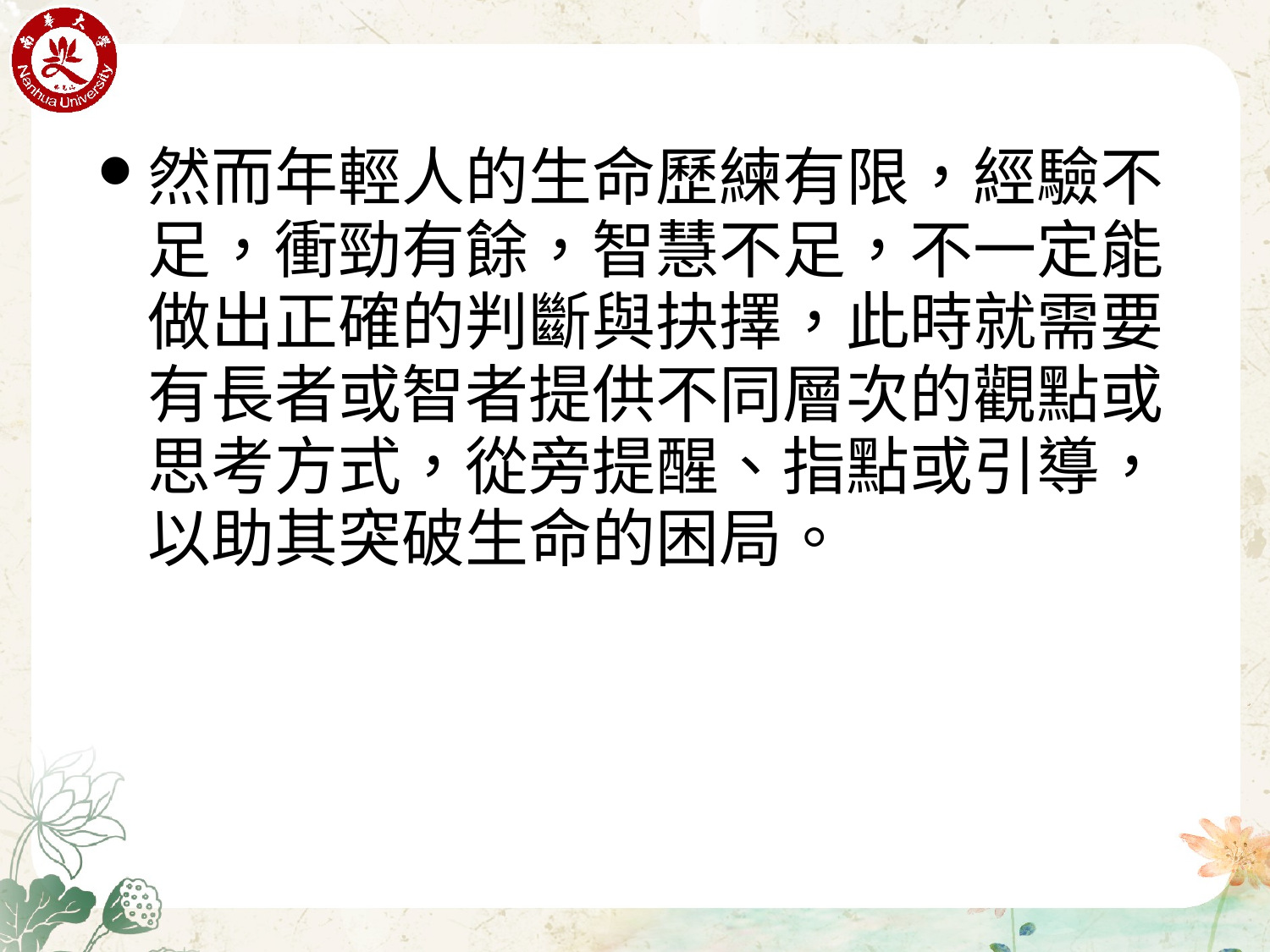

然而年輕人的生命歷練有限，經驗不足，衝勁有餘，智慧不足，不一定能做出正確的判斷與抉擇，此時就需要有長者或智者提供不同層次的觀點或思考方式，從旁提醒、指點或引導，以助其突破生命的困局。